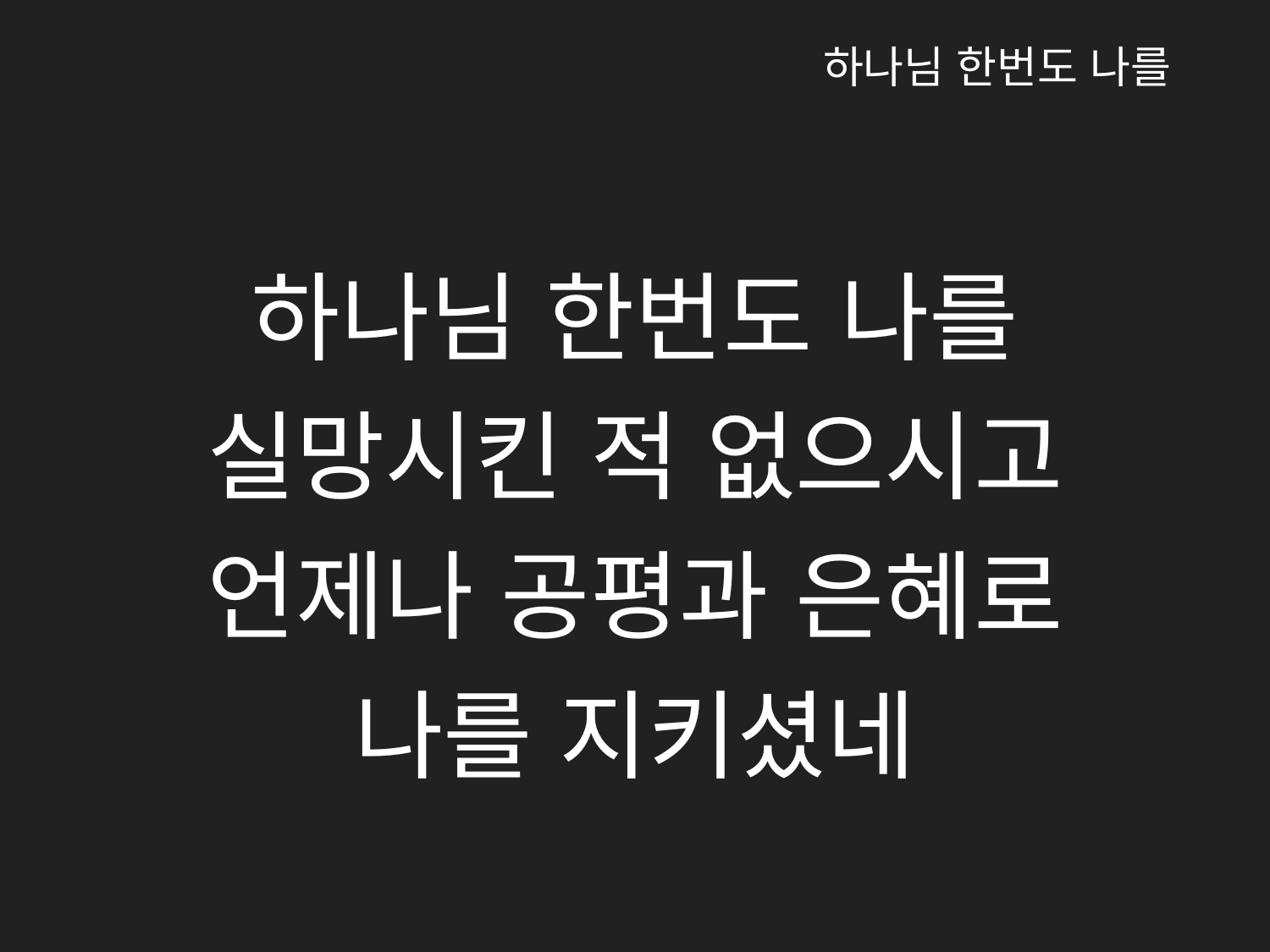

하나님 한번도 나를
하나님 한번도 나를
실망시킨 적 없으시고
언제나 공평과 은혜로
나를 지키셨네